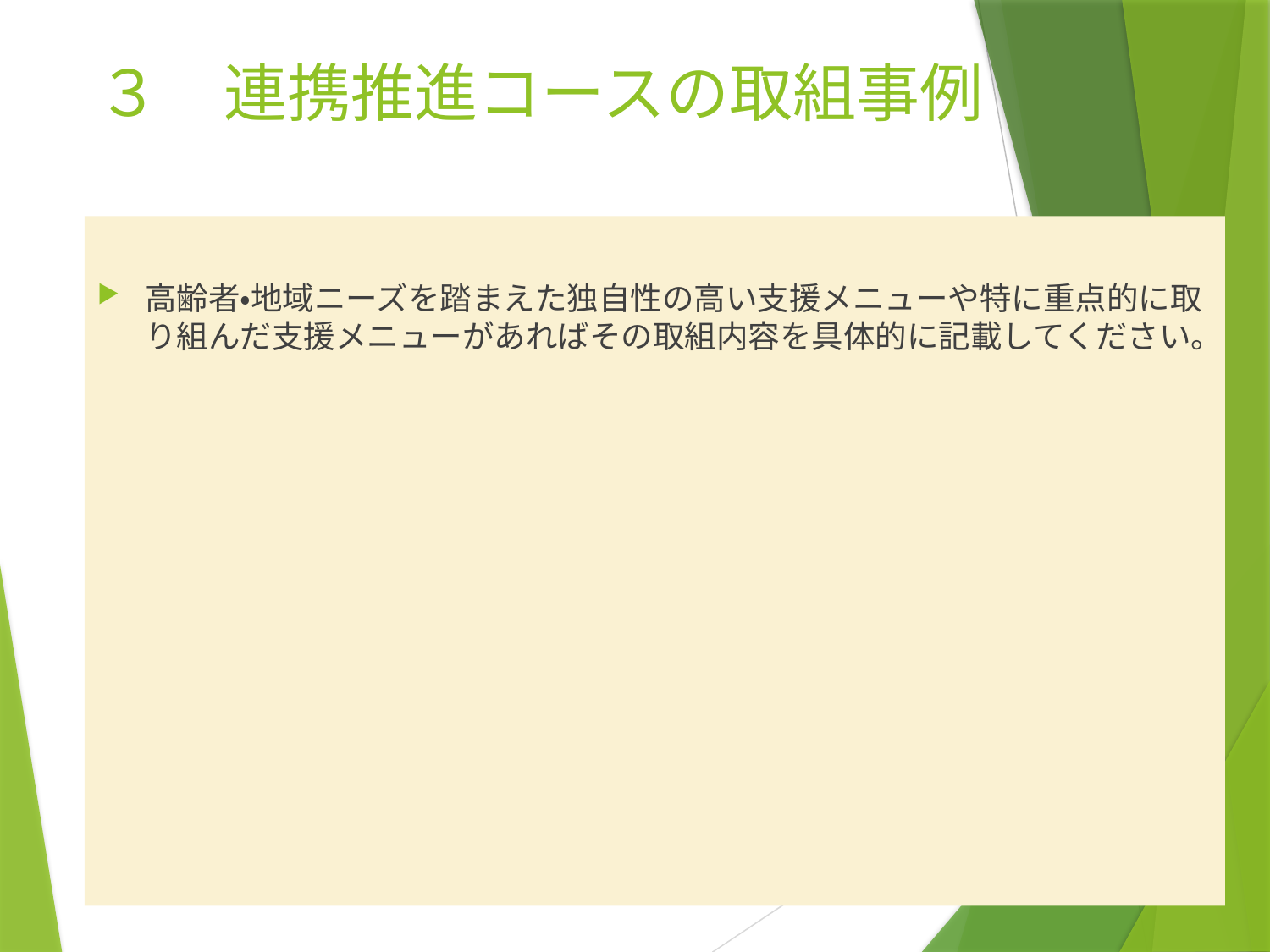

# ３　連携推進コースの取組事例

高齢者・地域ニーズを踏まえた独自性の高い支援メニューや特に重点的に取り組んだ支援メニューがあればその取組内容を具体的に記載してください。